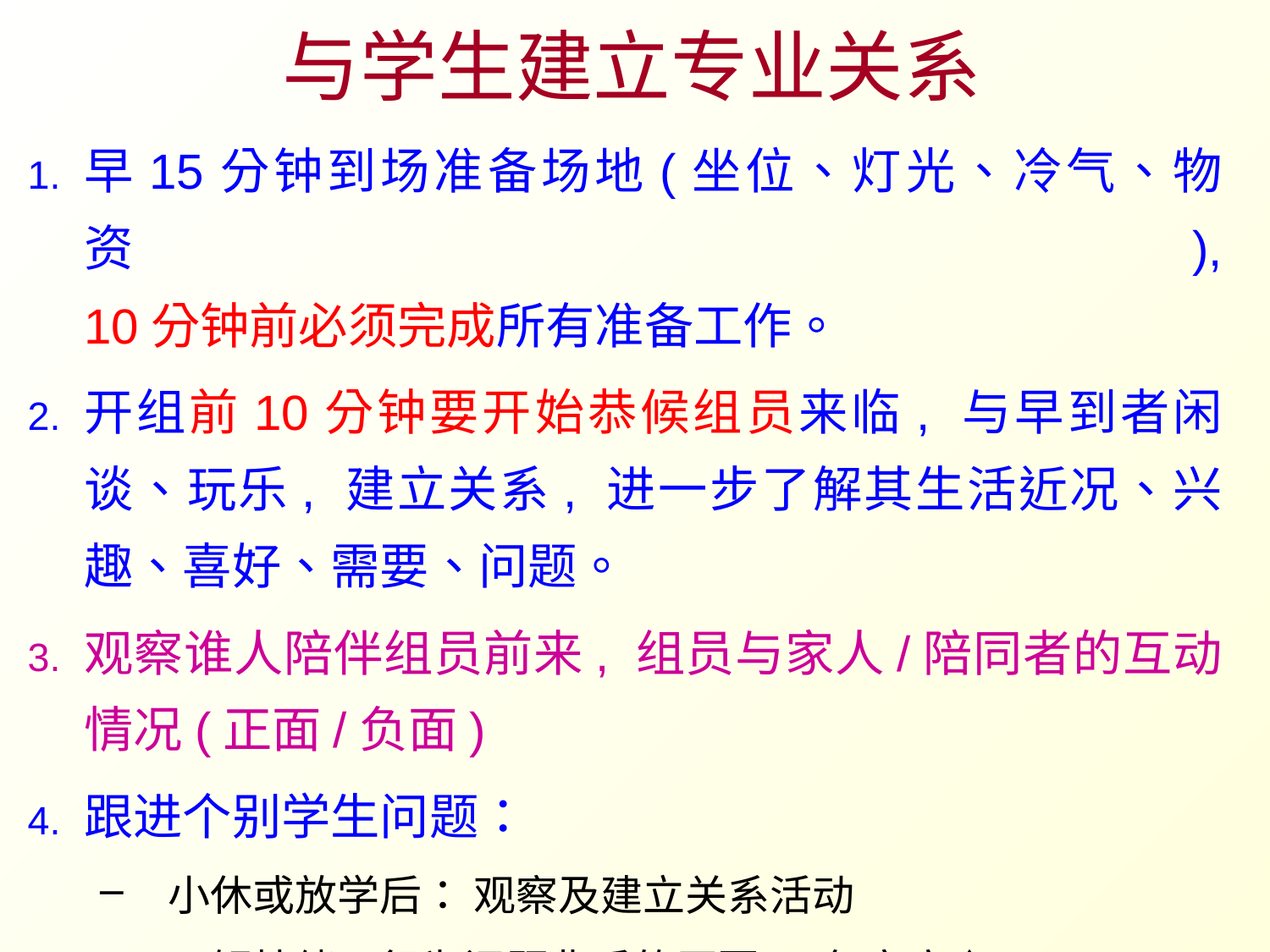

# 与学生建立专业关系
早15分钟到场准备场地(坐位、灯光、冷气、物资),
10分钟前必须完成所有准备工作。
开组前10分钟要开始恭候组员来临, 与早到者闲谈、玩乐, 建立关系, 进一步了解其生活近况、兴趣、喜好、需要、问题。
观察谁人陪伴组员前来, 组员与家人/陪同者的互动情况(正面/负面)
跟进个别学生问题：
小休或放学后： 观察及建立关系活动
了解情绪 /行为问题背后的原因 → 包容度↑